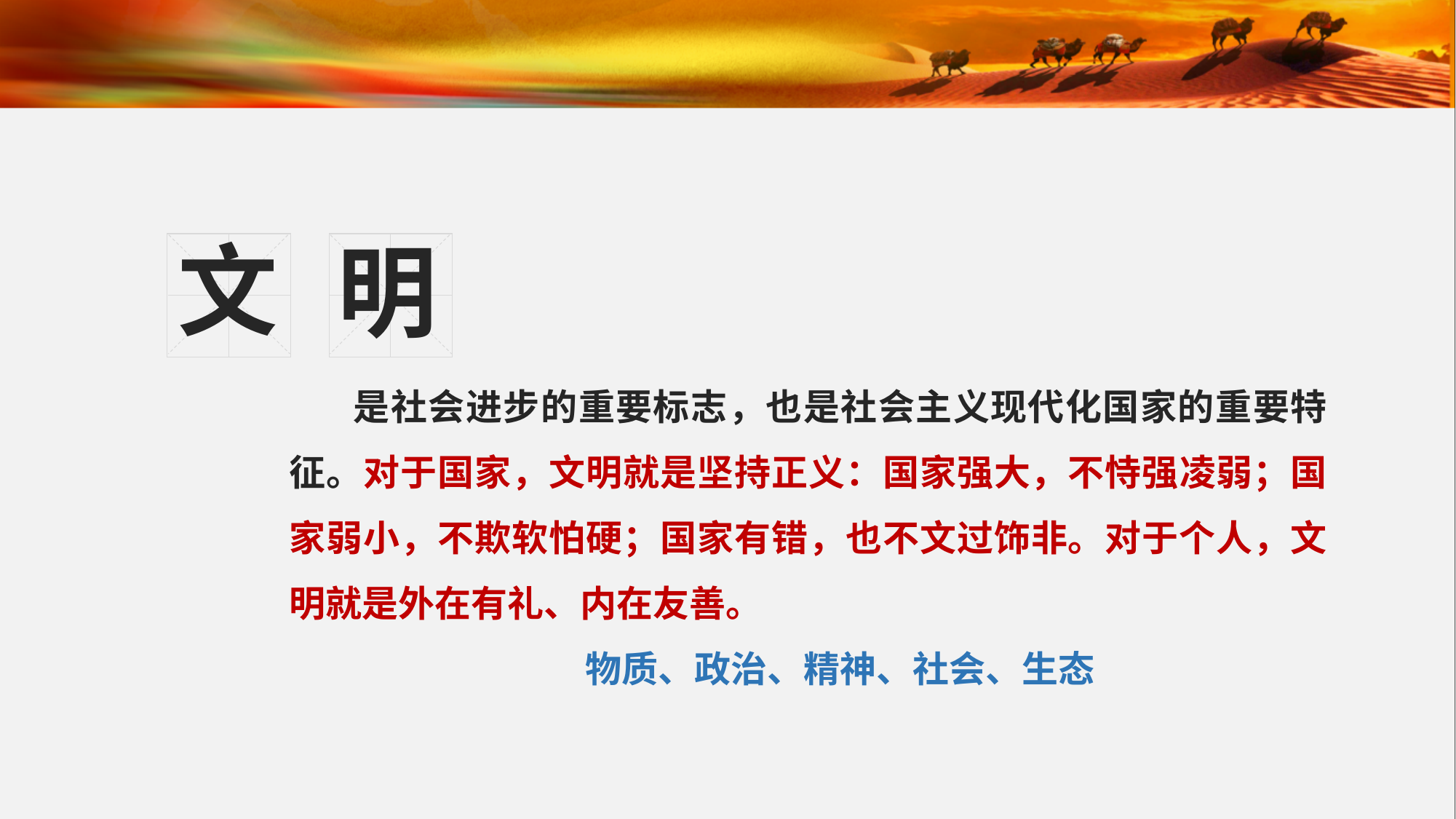

文
明

是社会进步的重要标志，也是社会主义现代化国家的重要特征。对于国家，文明就是坚持正义：国家强大，不恃强凌弱；国家弱小，不欺软怕硬；国家有错，也不文过饰非。对于个人，文明就是外在有礼、内在友善。
物质、政治、精神、社会、生态